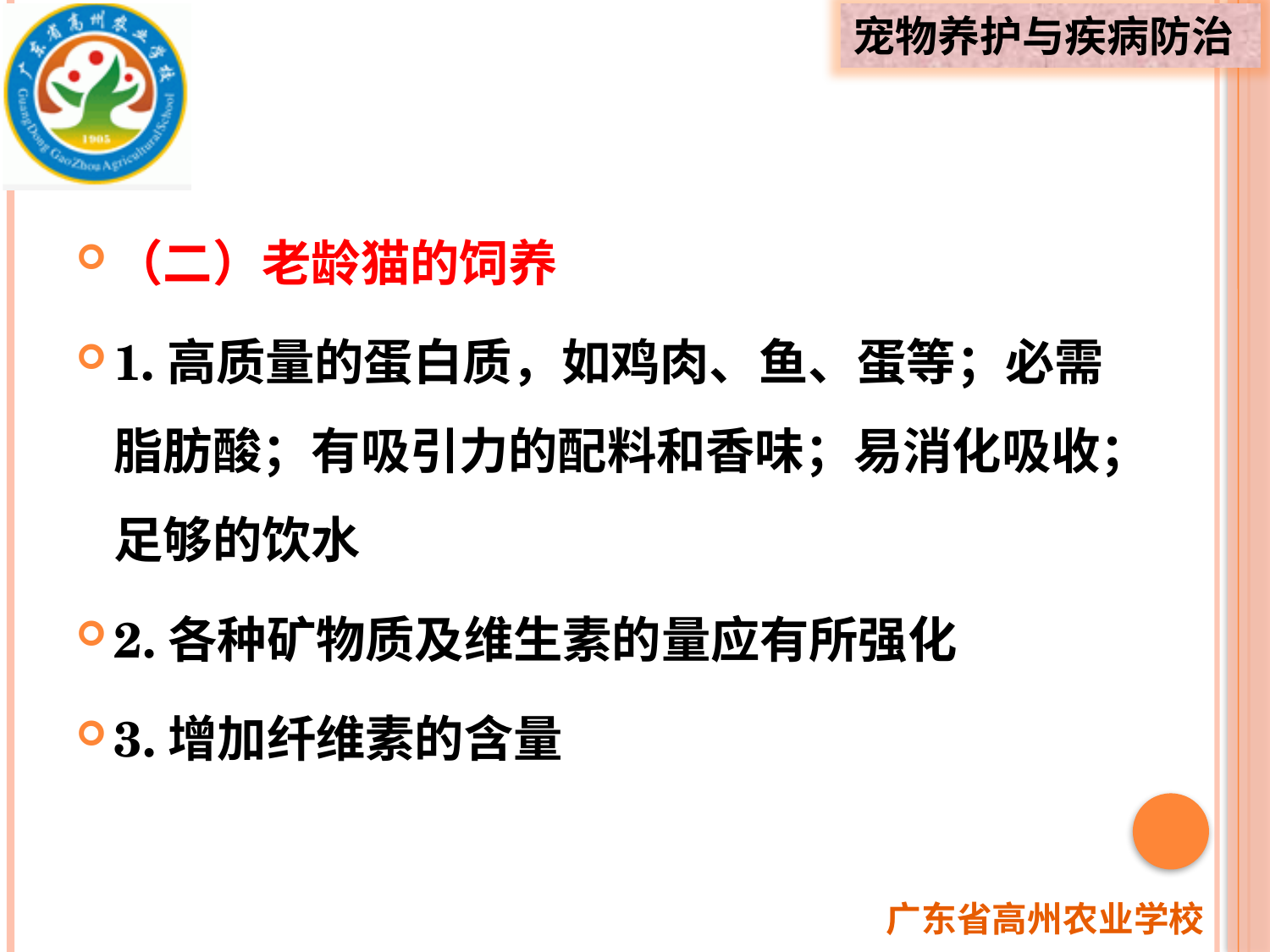

（二）老龄猫的饲养
1.高质量的蛋白质，如鸡肉、鱼、蛋等；必需脂肪酸；有吸引力的配料和香味；易消化吸收；足够的饮水
2.各种矿物质及维生素的量应有所强化
3.增加纤维素的含量